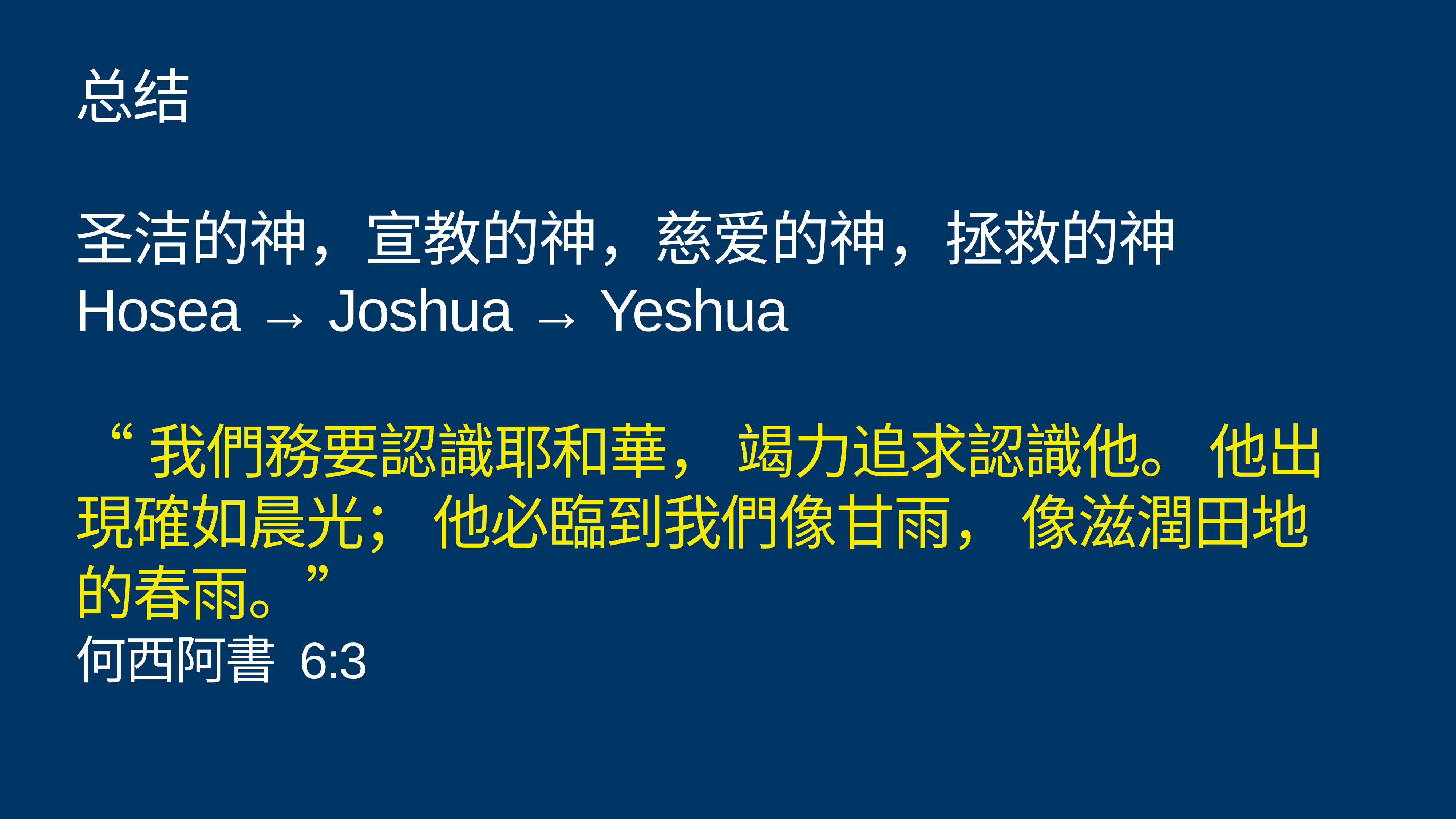

# 总结
圣洁的神，宣教的神，慈爱的神，拯救的神
Hosea → Joshua → Yeshua
“我們務要認識耶和華， 竭力追求認識他。 他出現確如晨光； 他必臨到我們像甘雨， 像滋潤田地的春雨。”
何西阿書 6:3
．